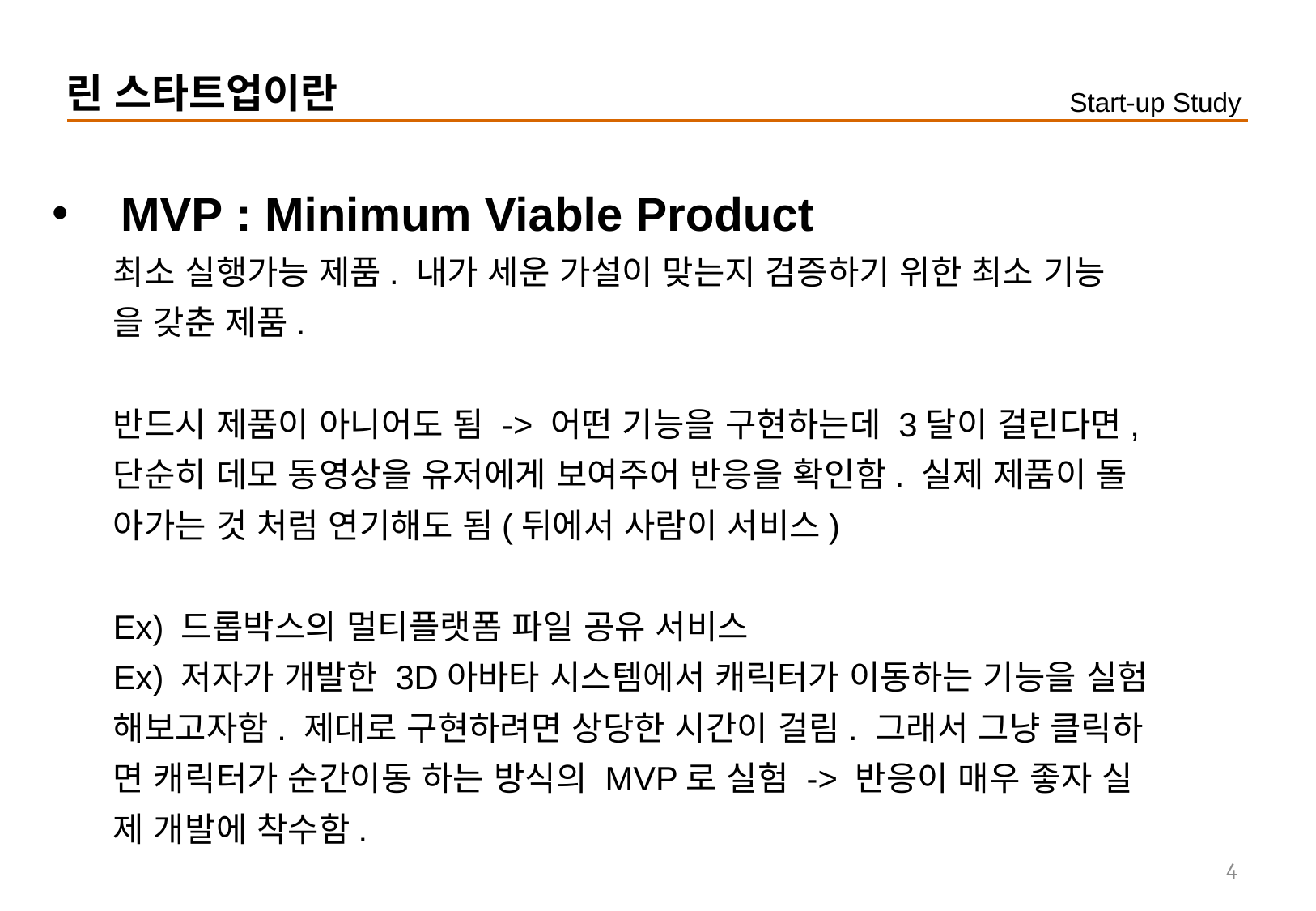

# 린 스타트업이란
MVP : Minimum Viable Product
최소 실행가능 제품. 내가 세운 가설이 맞는지 검증하기 위한 최소 기능
을 갖춘 제품.

반드시 제품이 아니어도 됨 -> 어떤 기능을 구현하는데 3달이 걸린다면,
단순히 데모 동영상을 유저에게 보여주어 반응을 확인함. 실제 제품이 돌
아가는 것 처럼 연기해도 됨(뒤에서 사람이 서비스)

Ex) 드롭박스의 멀티플랫폼 파일 공유 서비스
Ex) 저자가 개발한 3D아바타 시스템에서 캐릭터가 이동하는 기능을 실험
해보고자함. 제대로 구현하려면 상당한 시간이 걸림. 그래서 그냥 클릭하
면 캐릭터가 순간이동 하는 방식의 MVP로 실험 -> 반응이 매우 좋자 실
제 개발에 착수함.
4